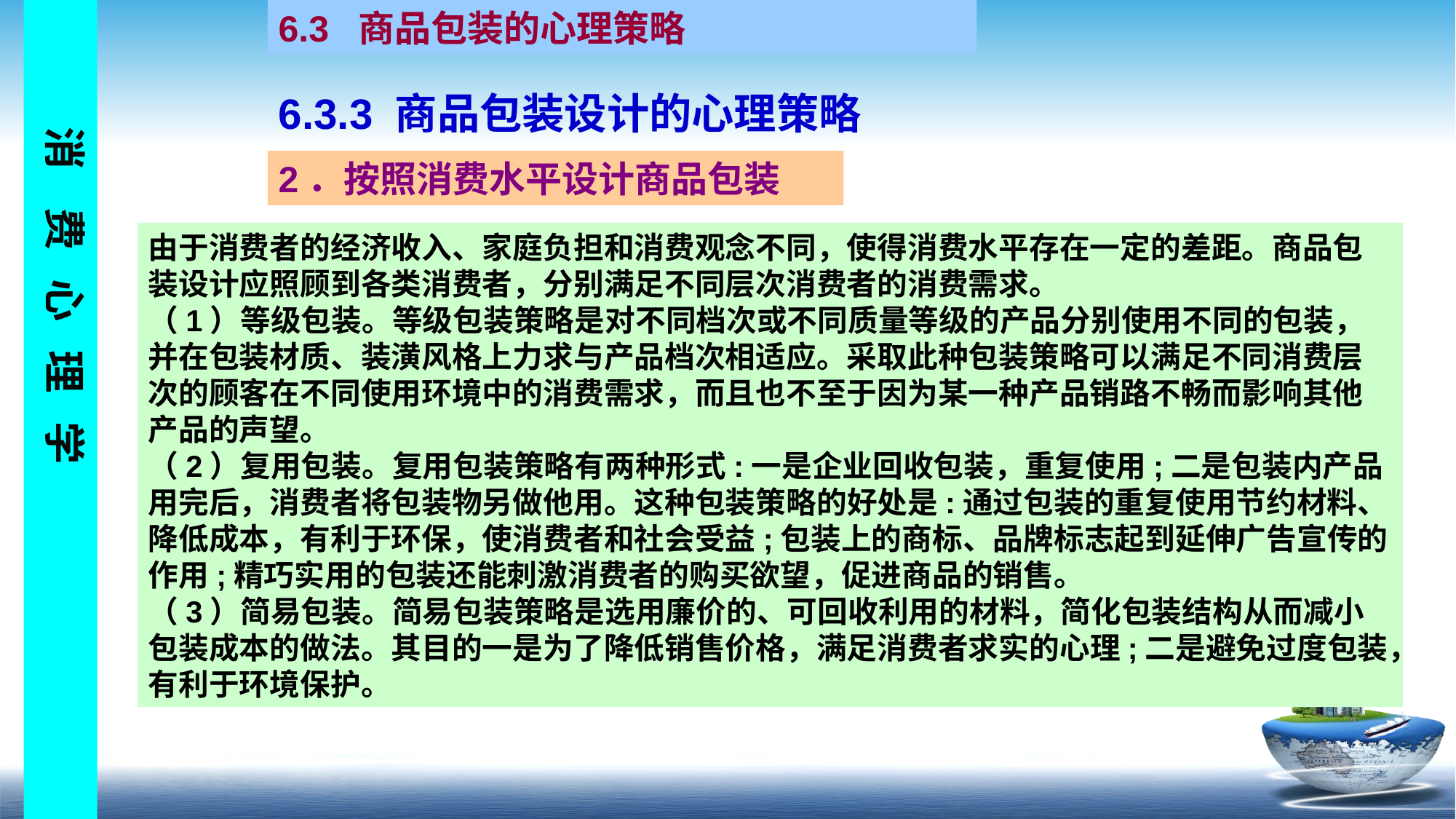

6.3  商品包装的心理策略
6.3.3 商品包装设计的心理策略
2．按照消费水平设计商品包装
由于消费者的经济收入、家庭负担和消费观念不同，使得消费水平存在一定的差距。商品包装设计应照顾到各类消费者，分别满足不同层次消费者的消费需求。
（1）等级包装。等级包装策略是对不同档次或不同质量等级的产品分别使用不同的包装，并在包装材质、装潢风格上力求与产品档次相适应。采取此种包装策略可以满足不同消费层次的顾客在不同使用环境中的消费需求，而且也不至于因为某一种产品销路不畅而影响其他产品的声望。
（2）复用包装。复用包装策略有两种形式:一是企业回收包装，重复使用;二是包装内产品用完后，消费者将包装物另做他用。这种包装策略的好处是:通过包装的重复使用节约材料、降低成本，有利于环保，使消费者和社会受益;包装上的商标、品牌标志起到延伸广告宣传的作用;精巧实用的包装还能刺激消费者的购买欲望，促进商品的销售。
（3）简易包装。简易包装策略是选用廉价的、可回收利用的材料，简化包装结构从而减小包装成本的做法。其目的一是为了降低销售价格，满足消费者求实的心理;二是避免过度包装，有利于环境保护。